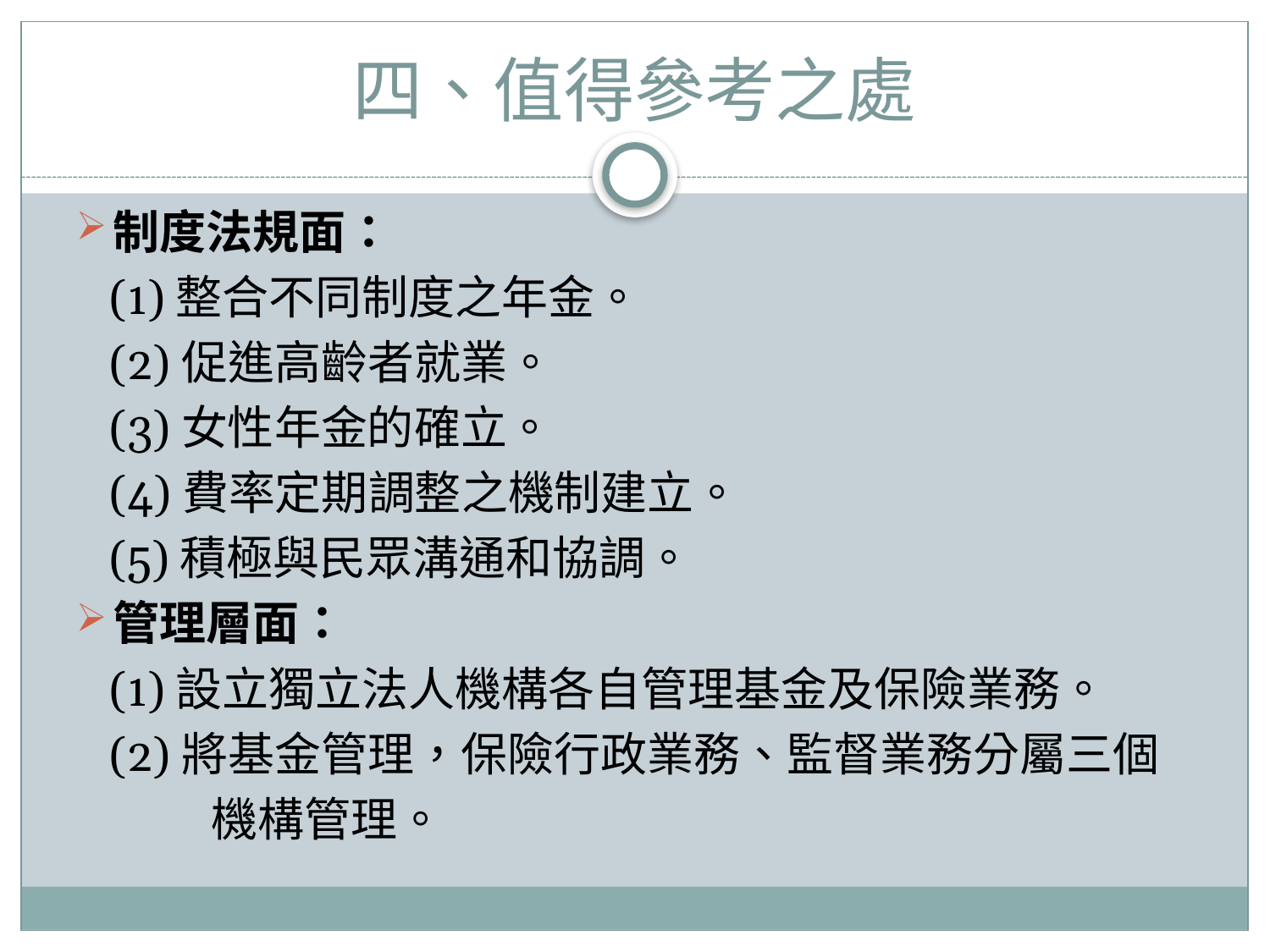

# 四、值得參考之處
制度法規面：
   (1)整合不同制度之年金。
   (2)促進高齡者就業。
   (3)女性年金的確立。
   (4)費率定期調整之機制建立。
   (5)積極與民眾溝通和協調。
管理層面：
   (1)設立獨立法人機構各自管理基金及保險業務。
   (2)將基金管理，保險行政業務、監督業務分屬三個
            機構管理。